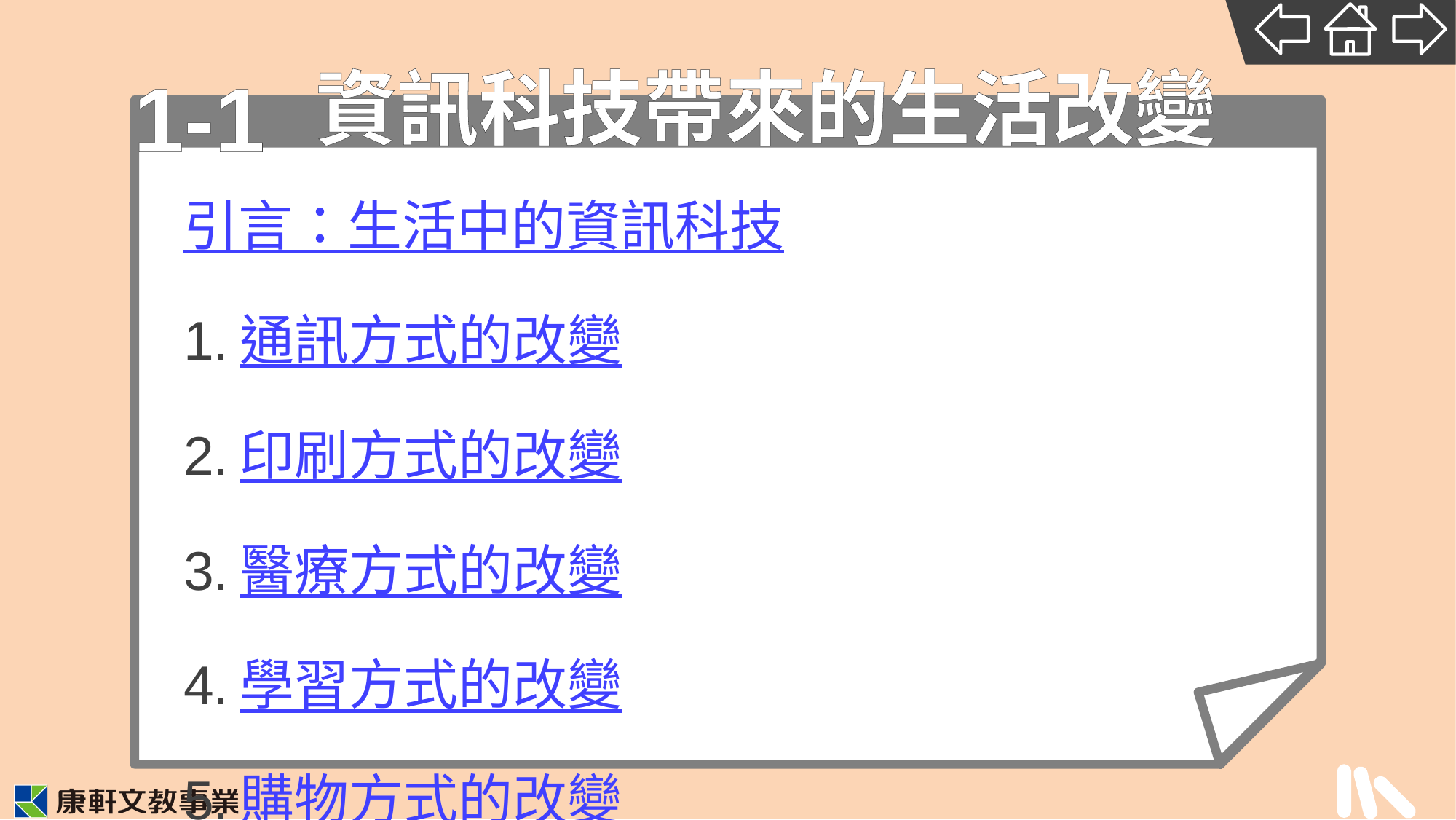

1-1
# 資訊科技帶來的生活改變
引言：生活中的資訊科技
通訊方式的改變
印刷方式的改變
醫療方式的改變
學習方式的改變
購物方式的改變